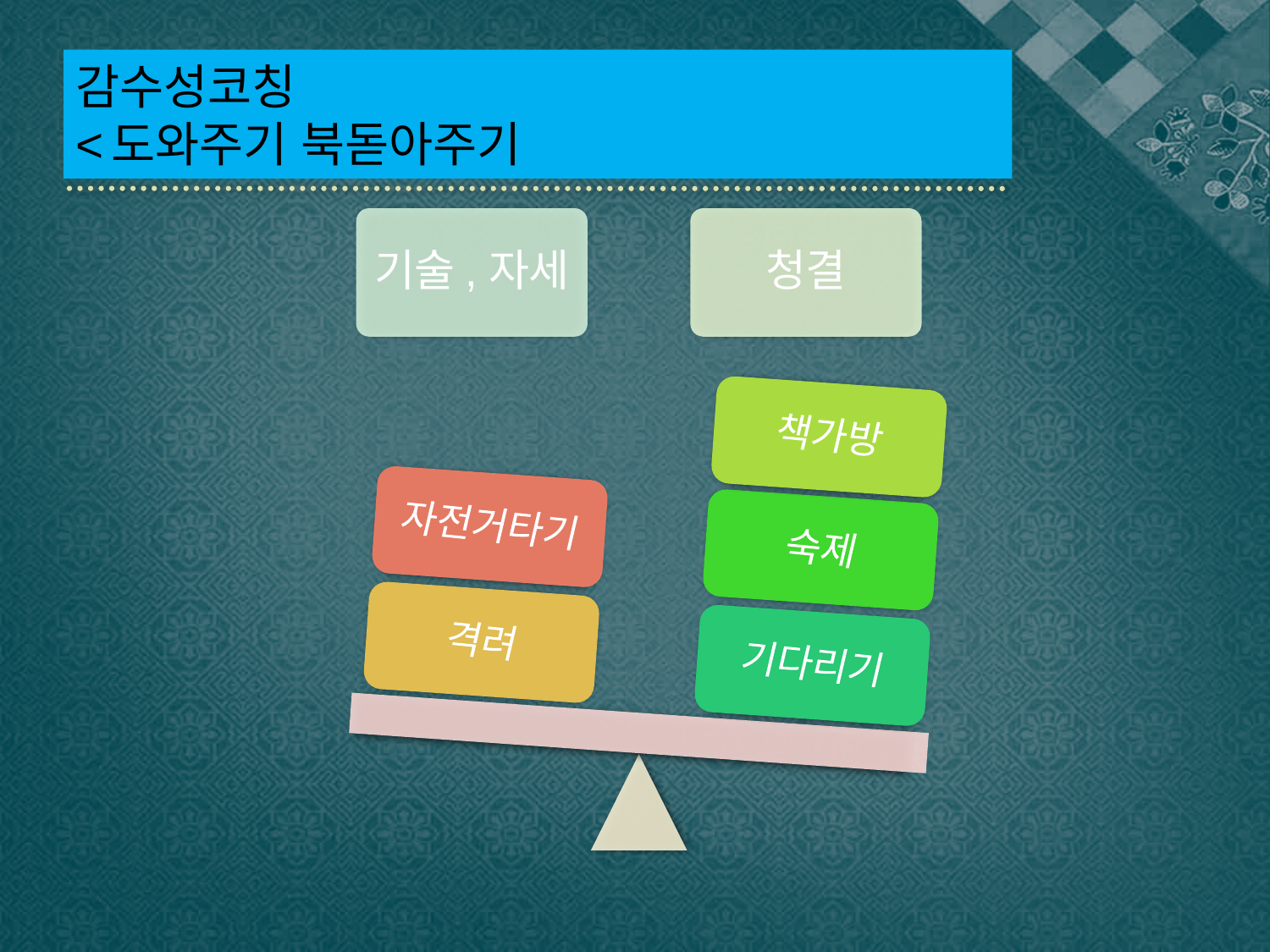

# 감수성코칭 <도와주기 북돋아주기
기술,자세
청결
기다리기
숙제
책가방
격려
자전거타기